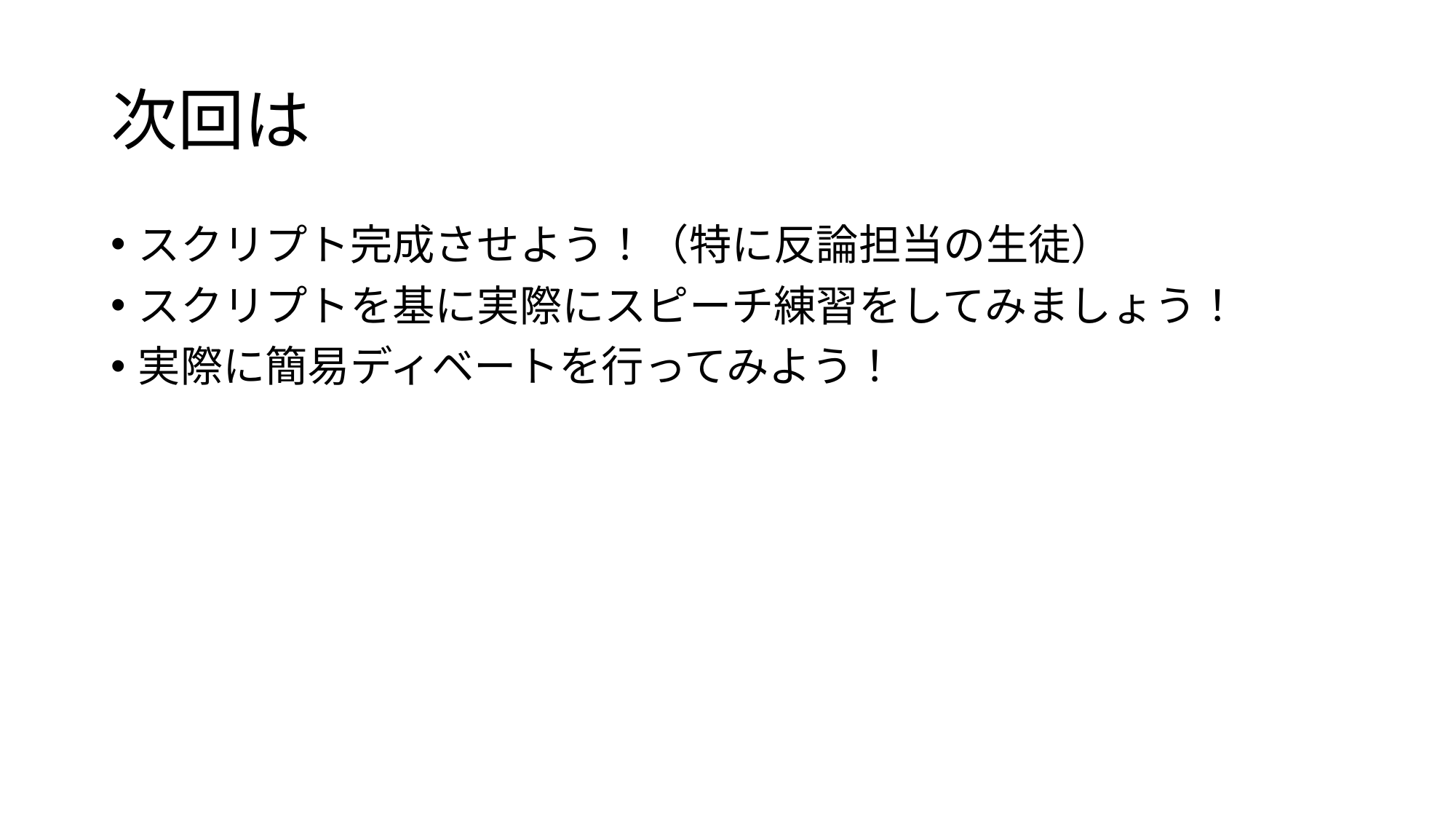

# 次回は
スクリプト完成させよう！（特に反論担当の生徒）
スクリプトを基に実際にスピーチ練習をしてみましょう！
実際に簡易ディベートを行ってみよう！